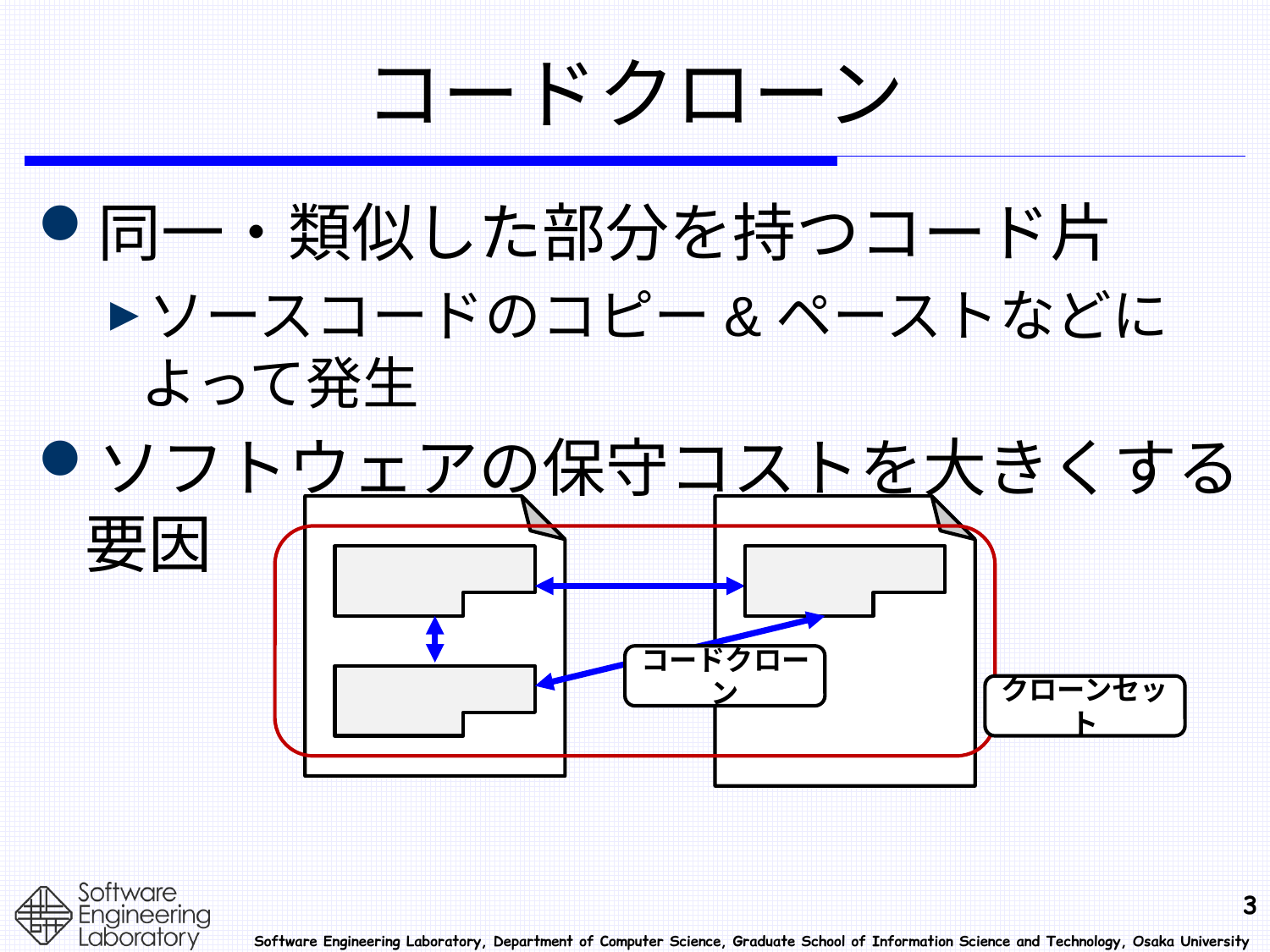

# コードクローン
同一・類似した部分を持つコード片
ソースコードのコピー&ペーストなどによって発生
ソフトウェアの保守コストを大きくする要因

コードクローン

クローンセット